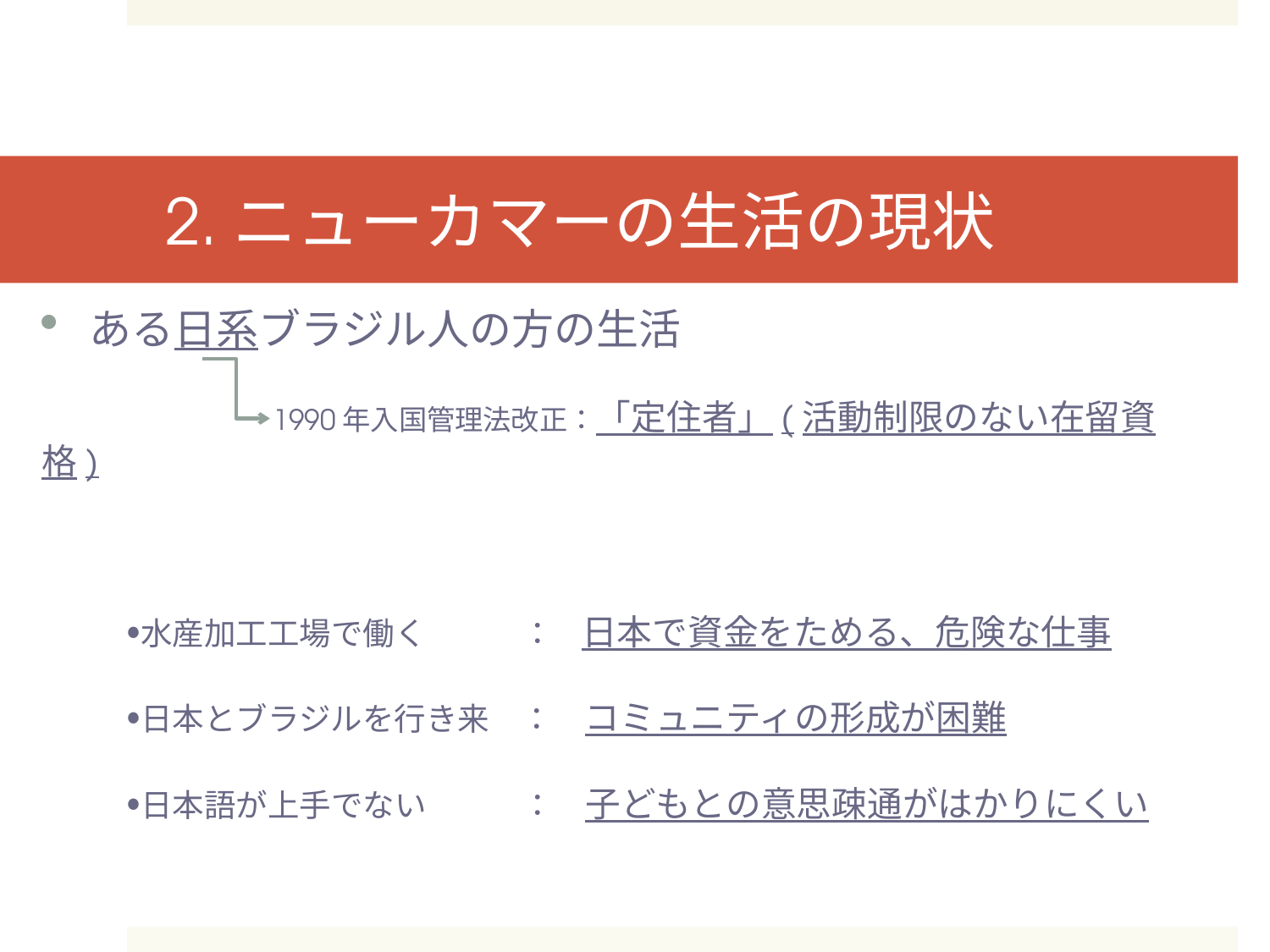

# 2.ニューカマーの生活の現状
ある日系ブラジル人の方の生活
　　　　　 1990年入国管理法改正：「定住者」(活動制限のない在留資格)

　　・水産加工工場で働く　　　：　日本で資金をためる、危険な仕事
　　・日本とブラジルを行き来　：　コミュニティの形成が困難
　　・日本語が上手でない　　　：　子どもとの意思疎通がはかりにくい